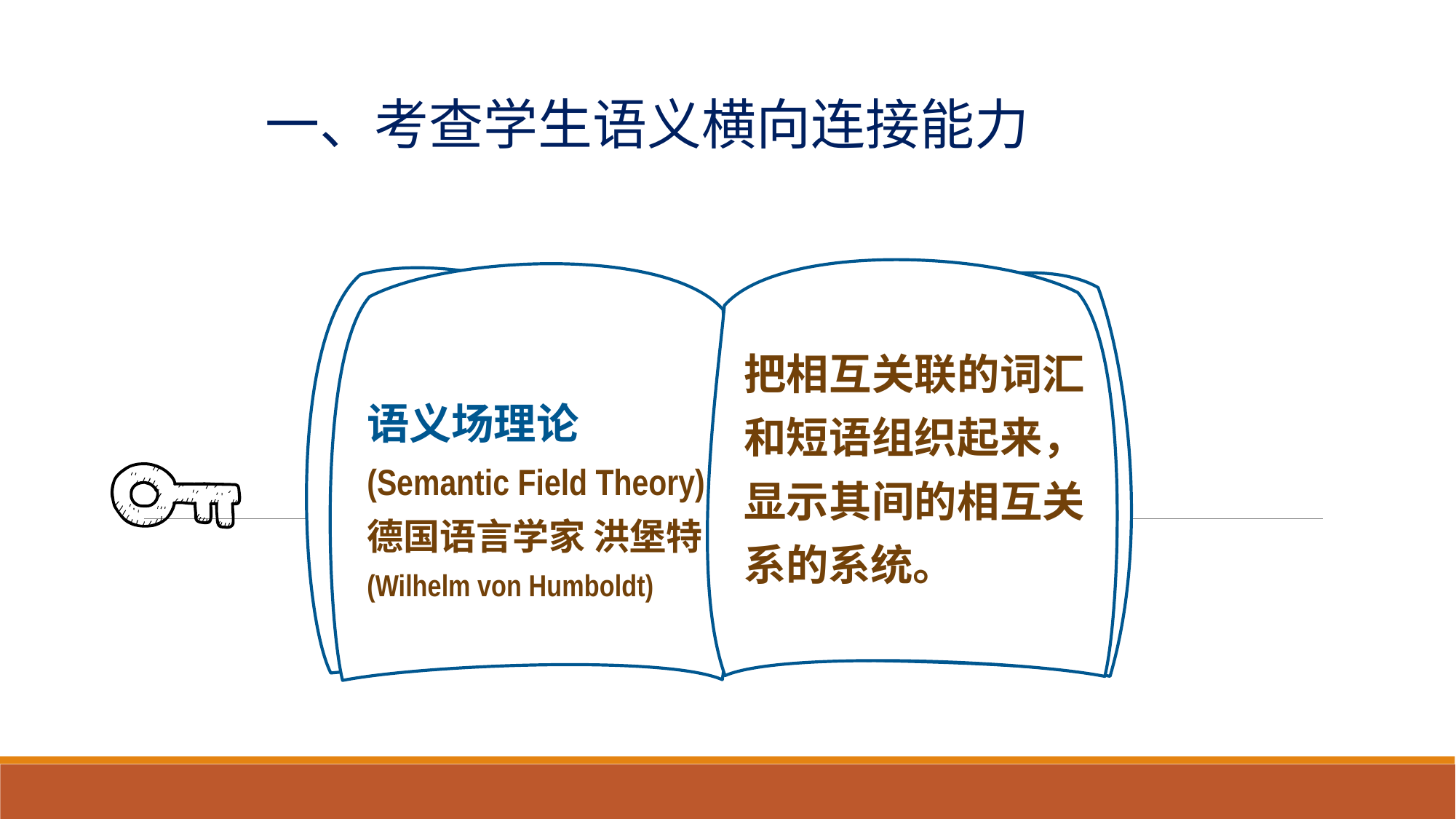

一、考查学生语义横向连接能力

把相互关联的词汇和短语组织起来，显示其间的相互关系的系统。

语义场理论
(Semantic Field Theory)
德国语言学家 洪堡特
(Wilhelm von Humboldt)